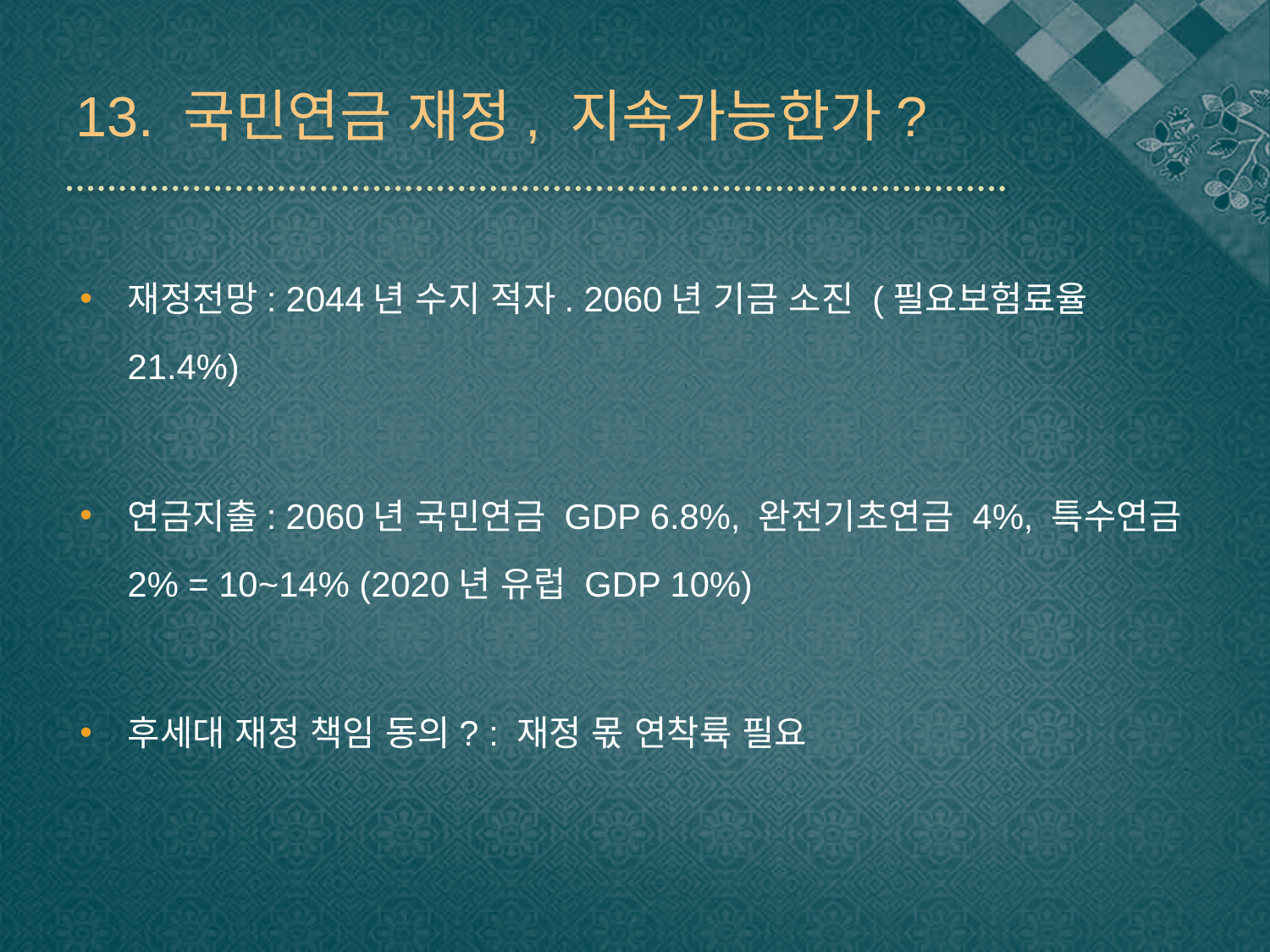

# 13. 국민연금 재정, 지속가능한가?

재정전망: 2044년 수지 적자. 2060년 기금 소진 (필요보험료율 21.4%)

연금지출: 2060년 국민연금 GDP 6.8%, 완전기초연금 4%, 특수연금 2% = 10~14% (2020년 유럽 GDP 10%)

후세대 재정 책임 동의? : 재정 몫 연착륙 필요